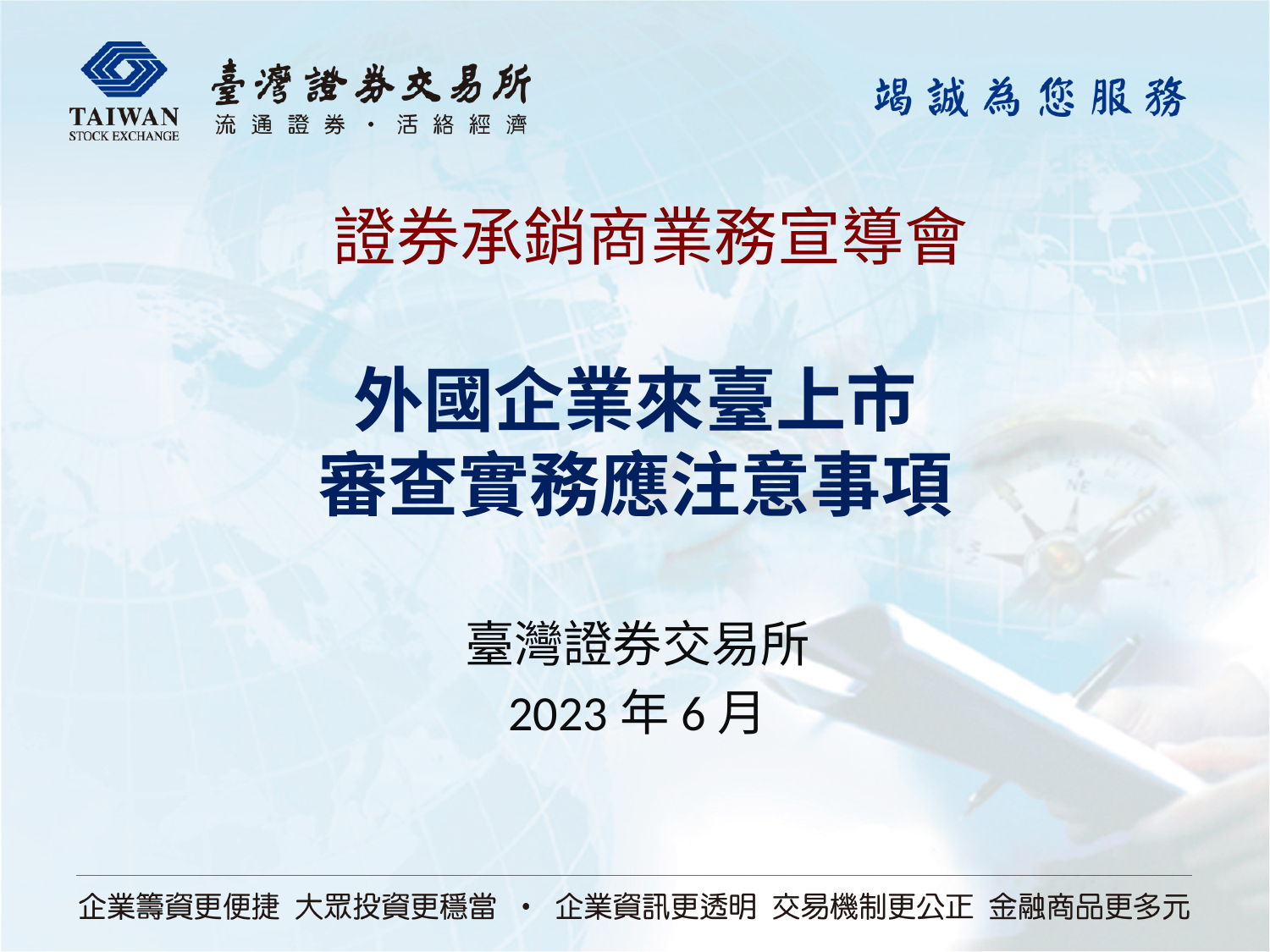

證券承銷商業務宣導會
# 外國企業來臺上市 審查實務應注意事項
臺灣證券交易所
2023年6月